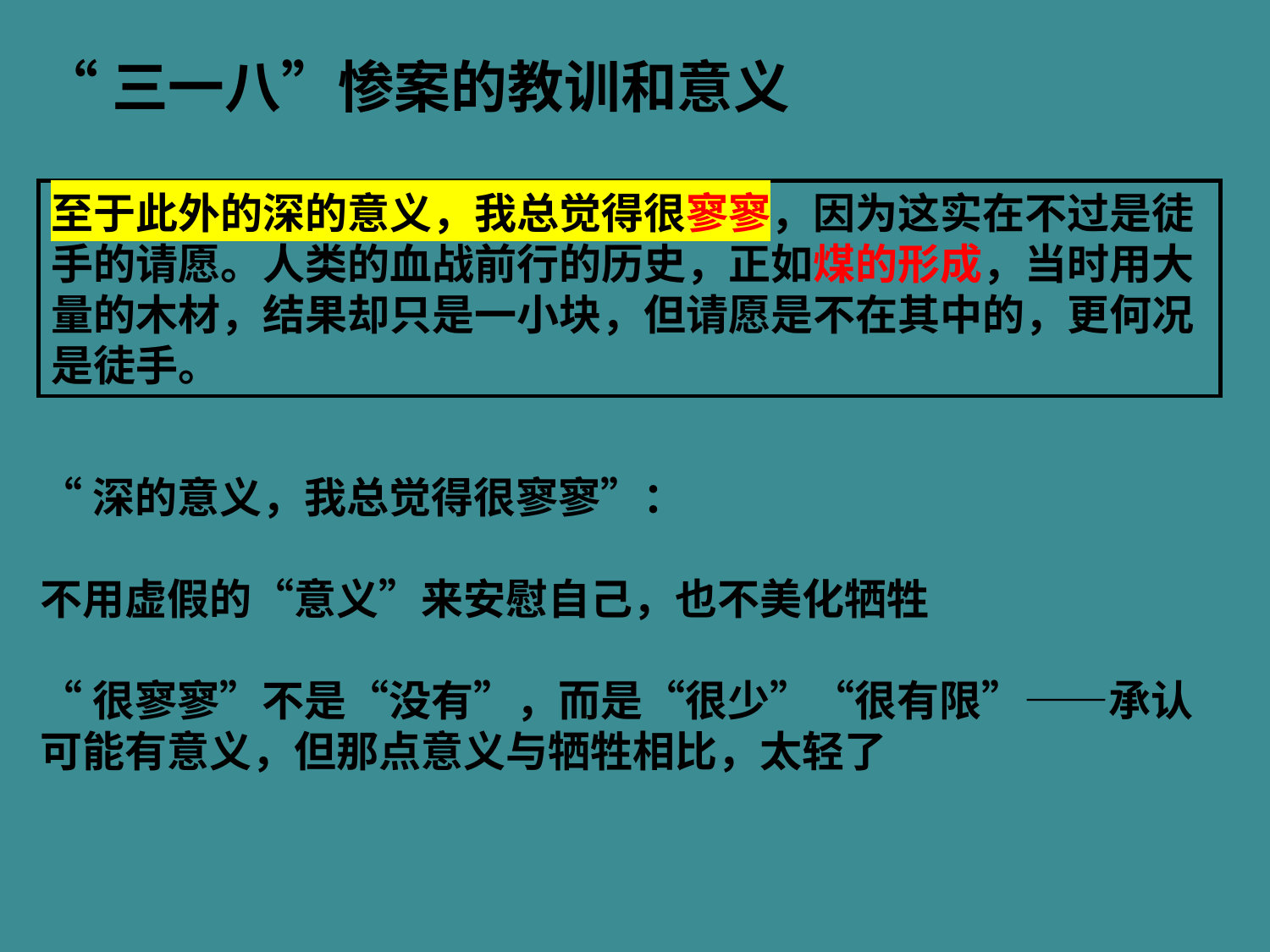

“三一八”惨案的教训和意义
至于此外的深的意义，我总觉得很寥寥，因为这实在不过是徒手的请愿。人类的血战前行的历史，正如煤的形成，当时用大量的木材，结果却只是一小块，但请愿是不在其中的，更何况是徒手。
“深的意义，我总觉得很寥寥”：

不用虚假的“意义”来安慰自己，也不美化牺牲

“很寥寥”不是“没有”，而是“很少”“很有限”——承认可能有意义，但那点意义与牺牲相比，太轻了